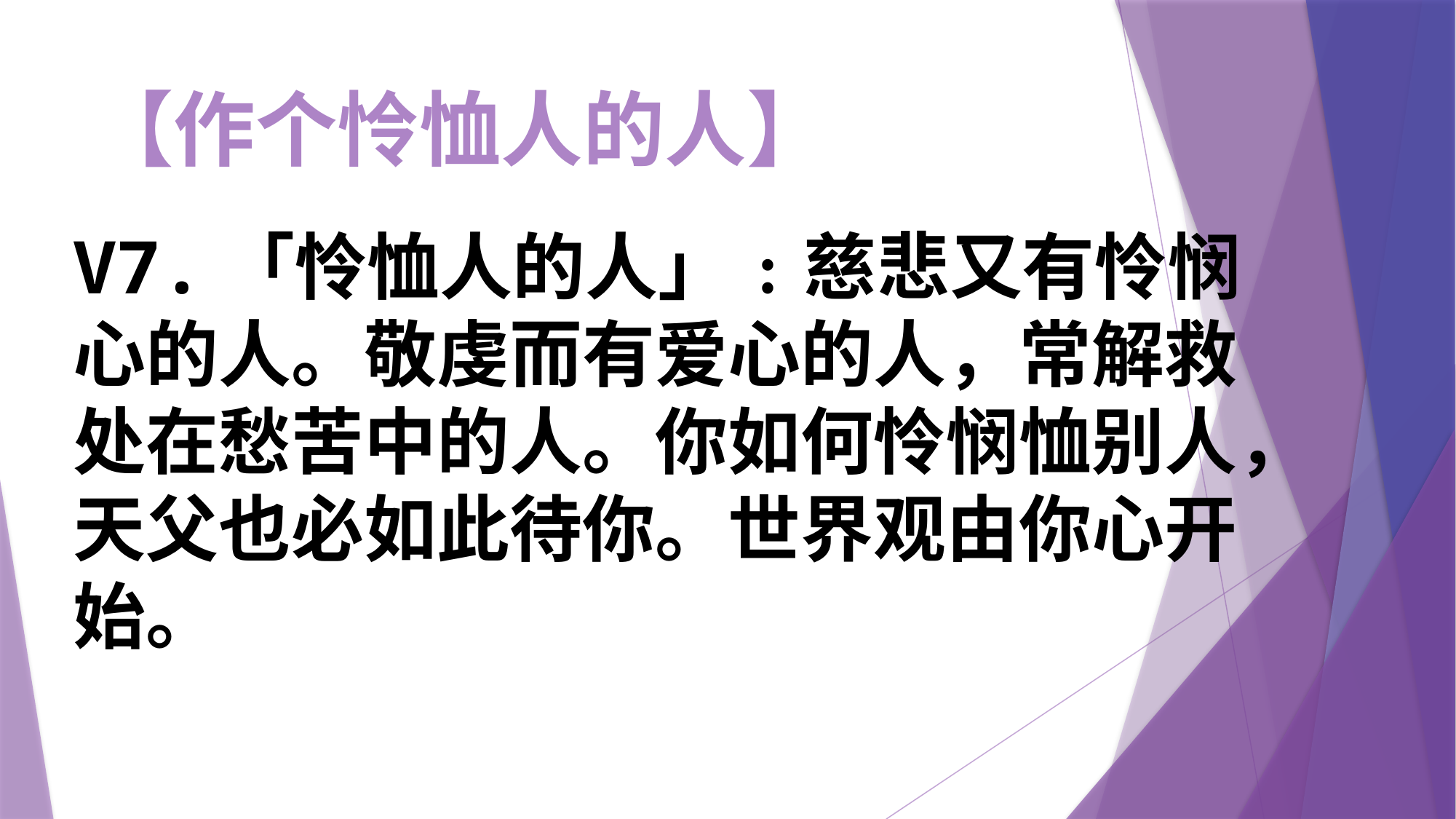

# 【作个怜恤人的人】
V7.「怜恤人的人」﹕慈悲又有怜悯心的人。敬虔而有爱心的人，常解救处在愁苦中的人。你如何怜悯恤别人，天父也必如此待你。世界观由你心开始。